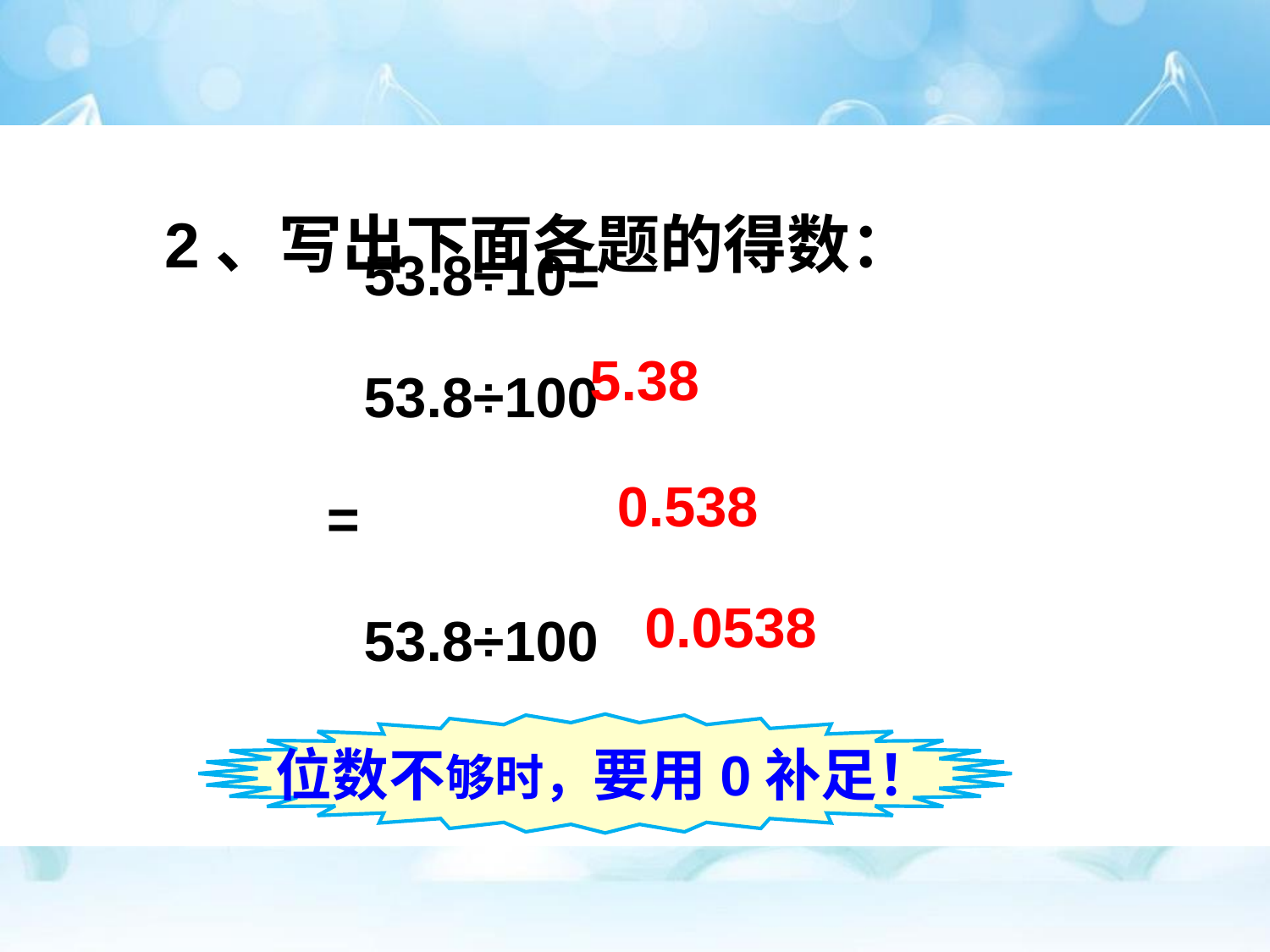

2、写出下面各题的得数：
53.8÷10=
53.8÷100=
53.8÷1000=
5.38
0.538
0.0538
位数不够时，要用0补足！